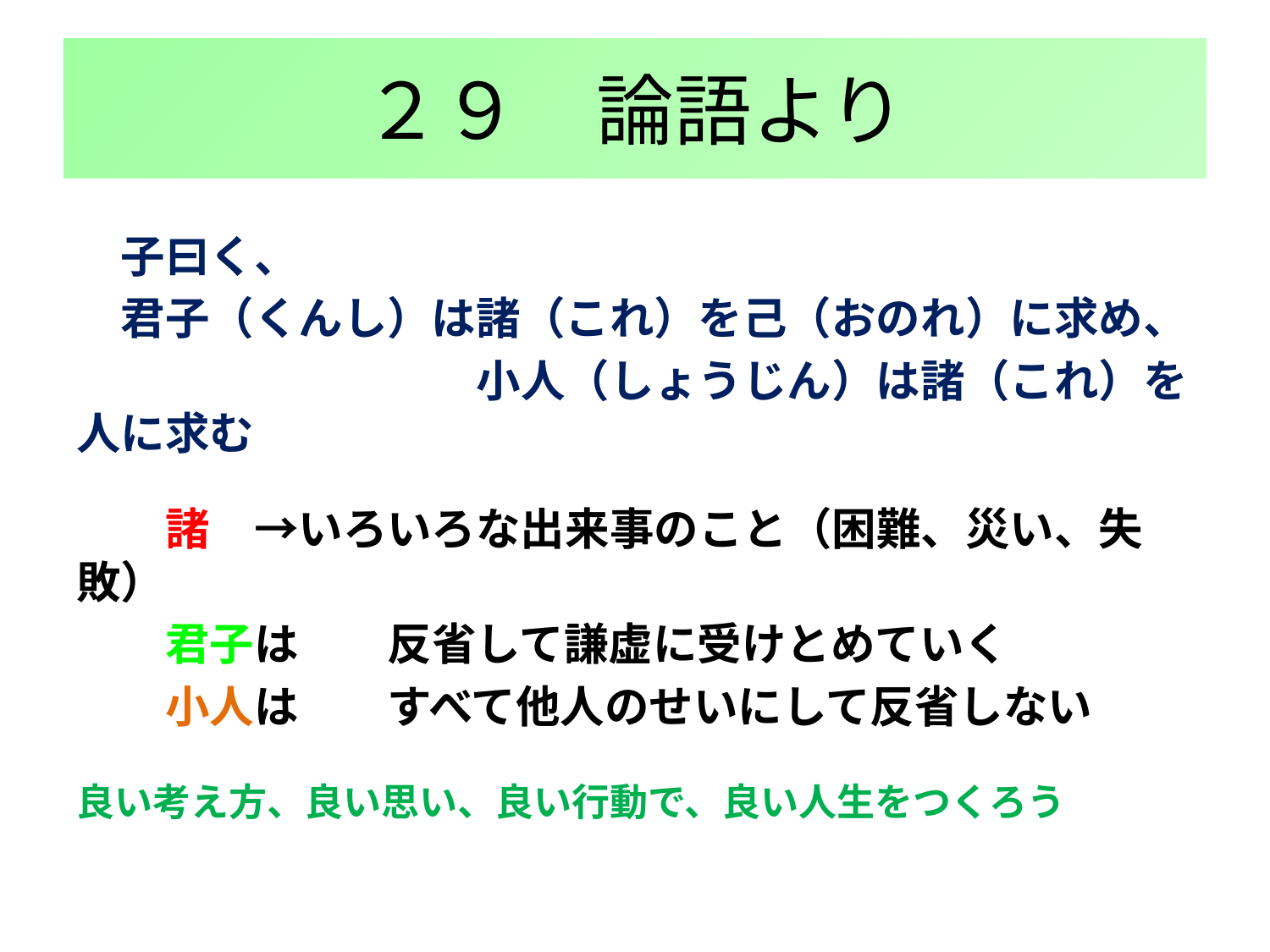

#
２９　論語より
　子曰く、
　君子（くんし）は諸（これ）を己（おのれ）に求め、
　　　　　　　　　小人（しょうじん）は諸（これ）を人に求む

　　諸　→いろいろな出来事のこと（困難、災い、失敗）
　　君子は　　反省して謙虚に受けとめていく
　　小人は　　すべて他人のせいにして反省しない

良い考え方、良い思い、良い行動で、良い人生をつくろう